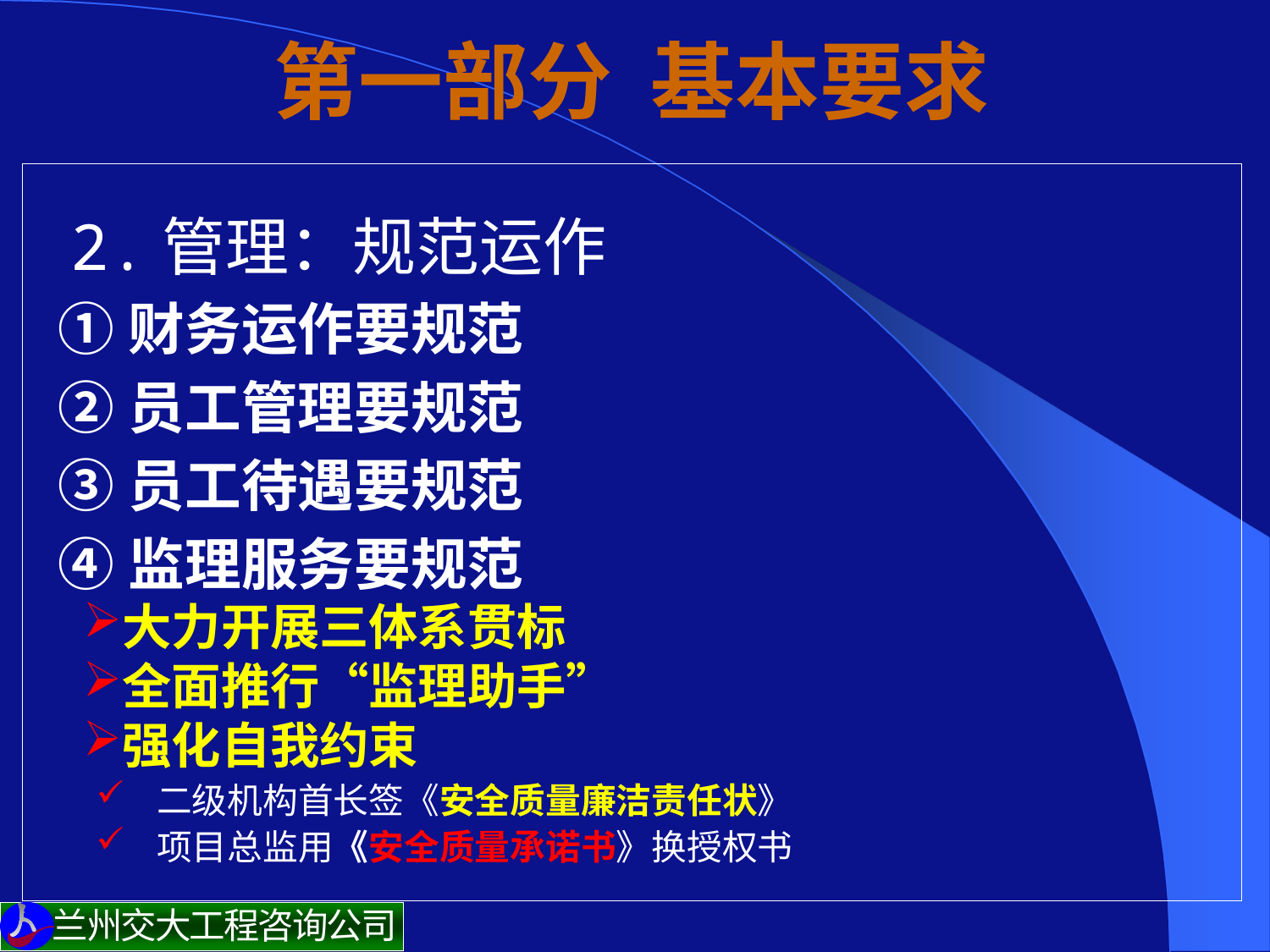

# 第一部分  基本要求
 2.管理：规范运作
  ①财务运作要规范
  ②员工管理要规范
  ③员工待遇要规范
  ④监理服务要规范
大力开展三体系贯标
全面推行“监理助手”
强化自我约束
二级机构首长签《安全质量廉洁责任状》
项目总监用《安全质量承诺书》换授权书